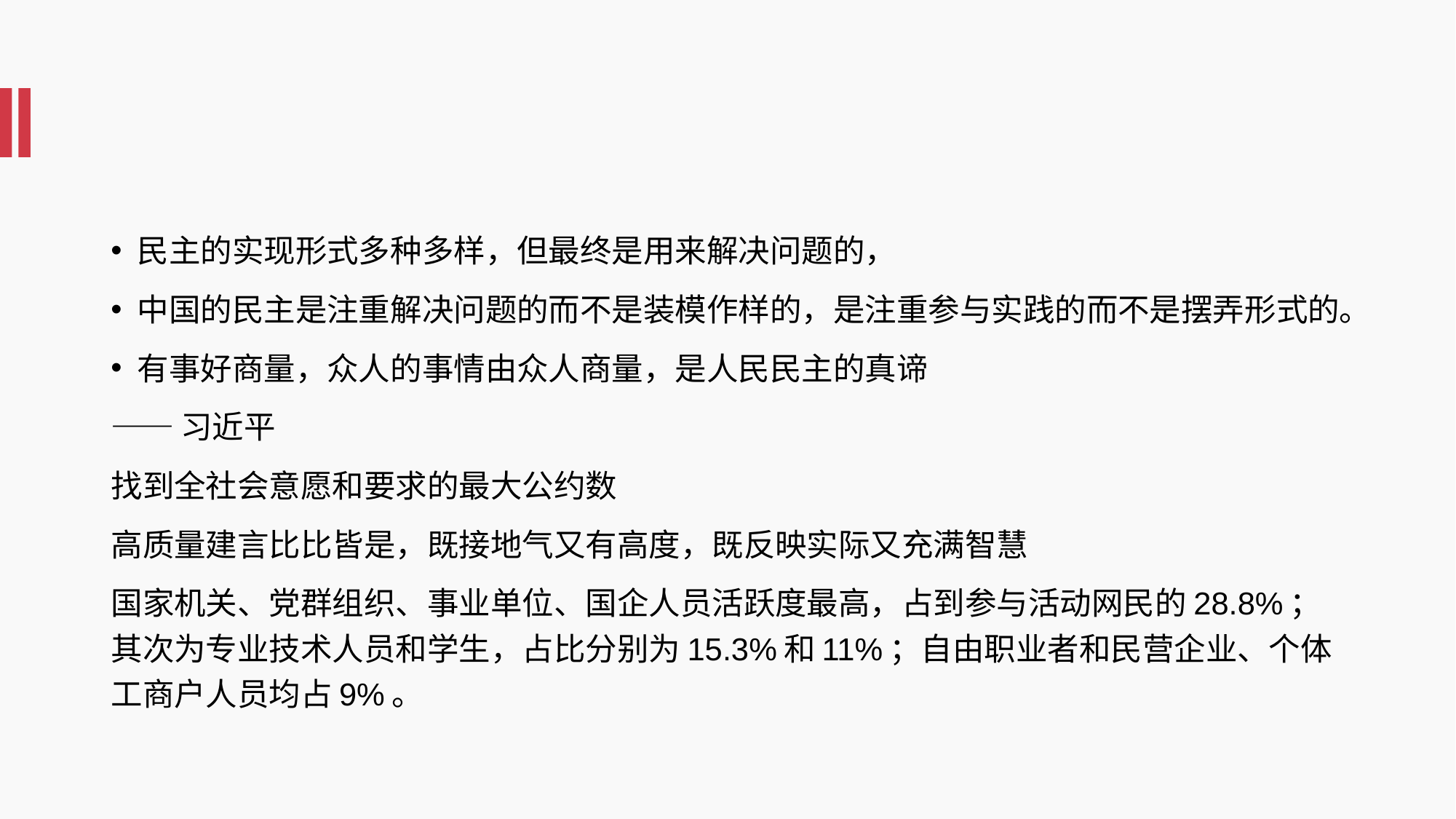

#
民主的实现形式多种多样，但最终是用来解决问题的，
中国的民主是注重解决问题的而不是装模作样的，是注重参与实践的而不是摆弄形式的。
有事好商量，众人的事情由众人商量，是人民民主的真谛
——习近平
找到全社会意愿和要求的最大公约数
高质量建言比比皆是，既接地气又有高度，既反映实际又充满智慧
国家机关、党群组织、事业单位、国企人员活跃度最高，占到参与活动网民的28.8%；其次为专业技术人员和学生，占比分别为15.3%和11%；自由职业者和民营企业、个体工商户人员均占9%。